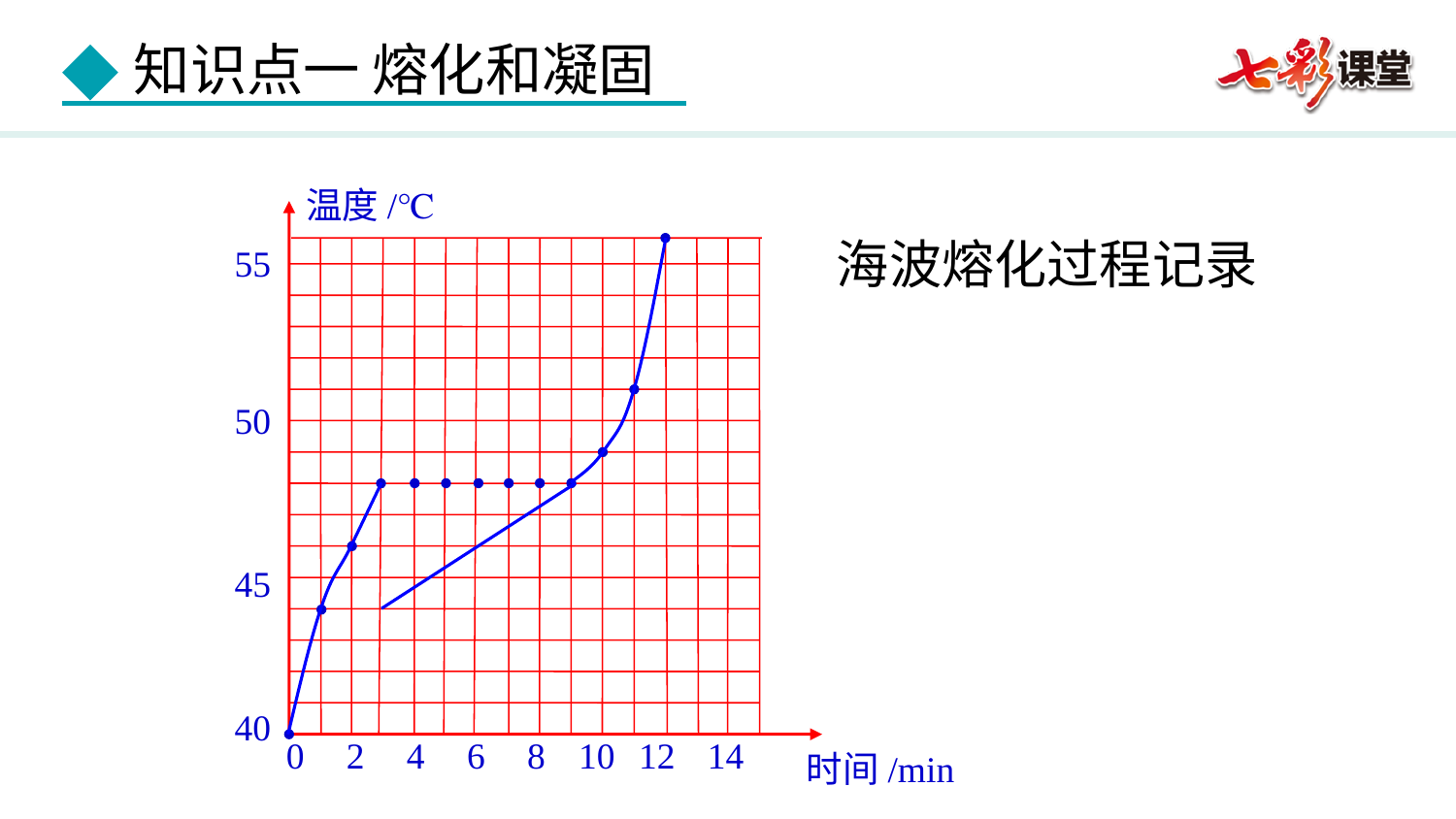

温度/℃

55
50
45
40
0
2
4
6
8
10
12
14
时间/min
海波熔化过程记录